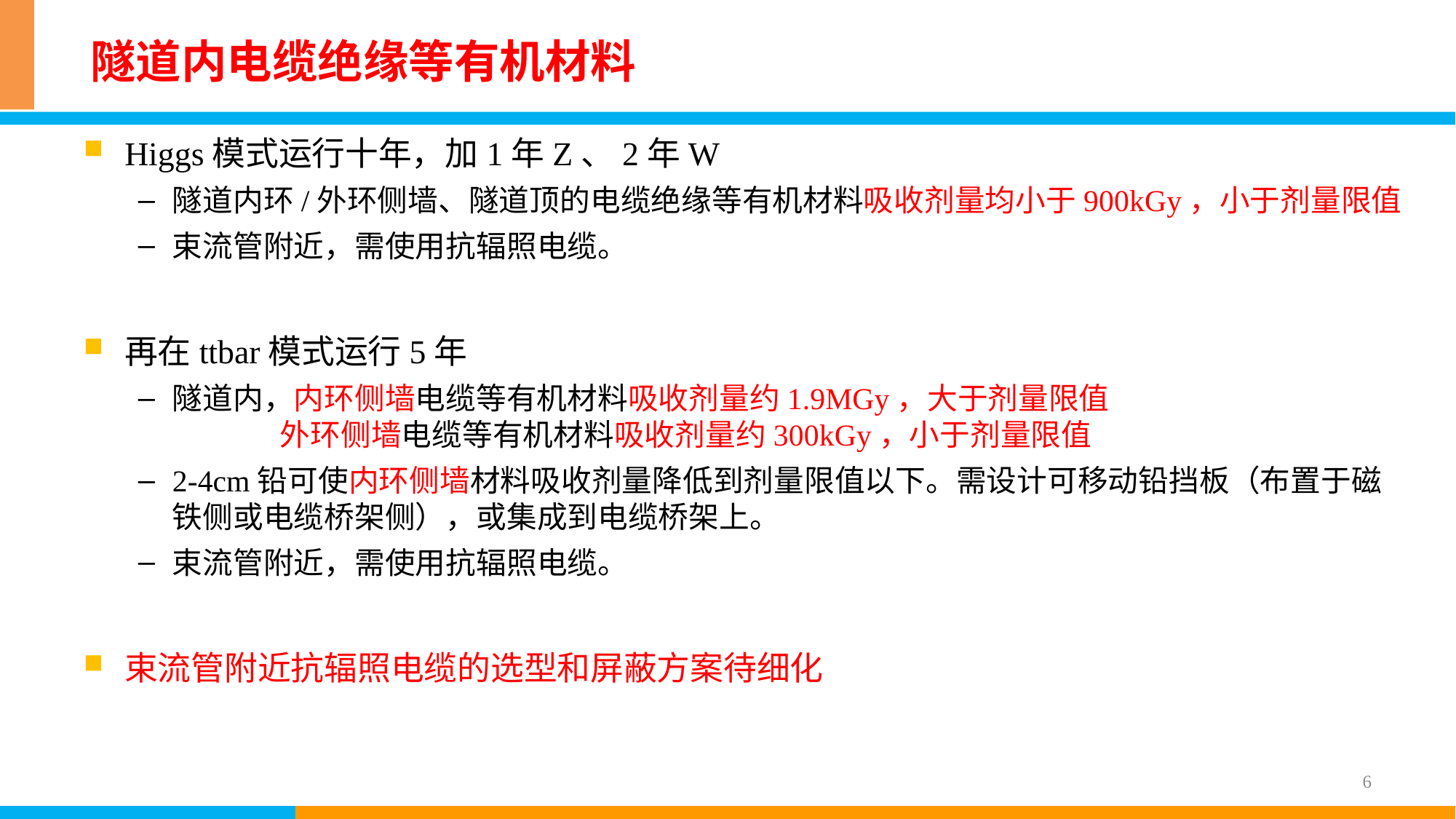

# 隧道内电缆绝缘等有机材料
Higgs模式运行十年，加1年Z、2年W
隧道内环/外环侧墙、隧道顶的电缆绝缘等有机材料吸收剂量均小于900kGy，小于剂量限值
束流管附近，需使用抗辐照电缆。

再在ttbar模式运行5年
隧道内，内环侧墙电缆等有机材料吸收剂量约1.9MGy，大于剂量限值
                外环侧墙电缆等有机材料吸收剂量约300kGy，小于剂量限值
2-4cm铅可使内环侧墙材料吸收剂量降低到剂量限值以下。需设计可移动铅挡板（布置于磁铁侧或电缆桥架侧），或集成到电缆桥架上。
束流管附近，需使用抗辐照电缆。

束流管附近抗辐照电缆的选型和屏蔽方案待细化

6